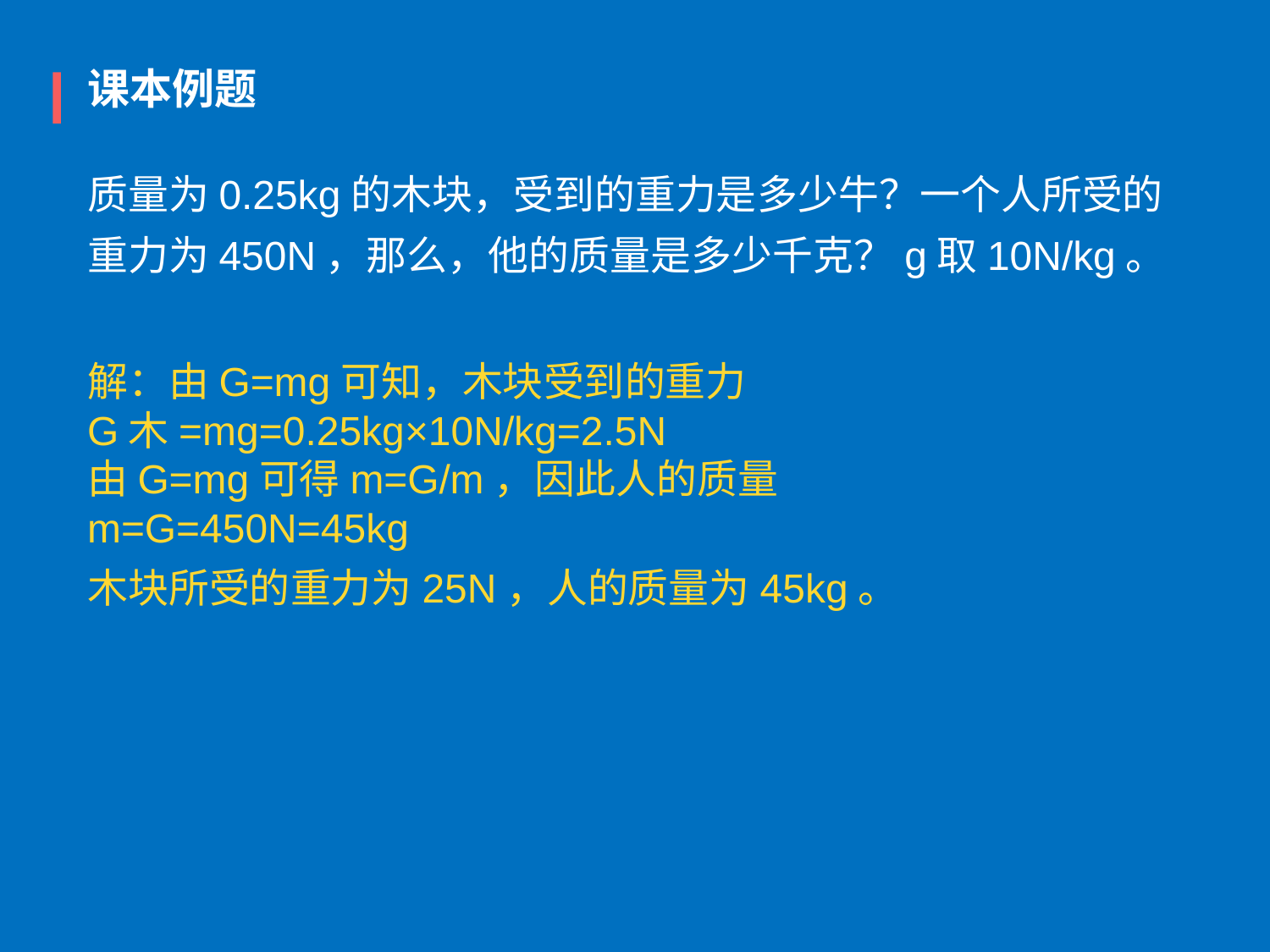

课本例题

质量为0.25kg的木块，受到的重力是多少牛？一个人所受的重力为450N，那么，他的质量是多少千克？g取10N/kg。
解：由G=mg可知，木块受到的重力
G木=mg=0.25kg×10N/kg=2.5N
由G=mg可得m=G/m，因此人的质量     m=G=450N=45kg
木块所受的重力为25N，人的质量为45kg。